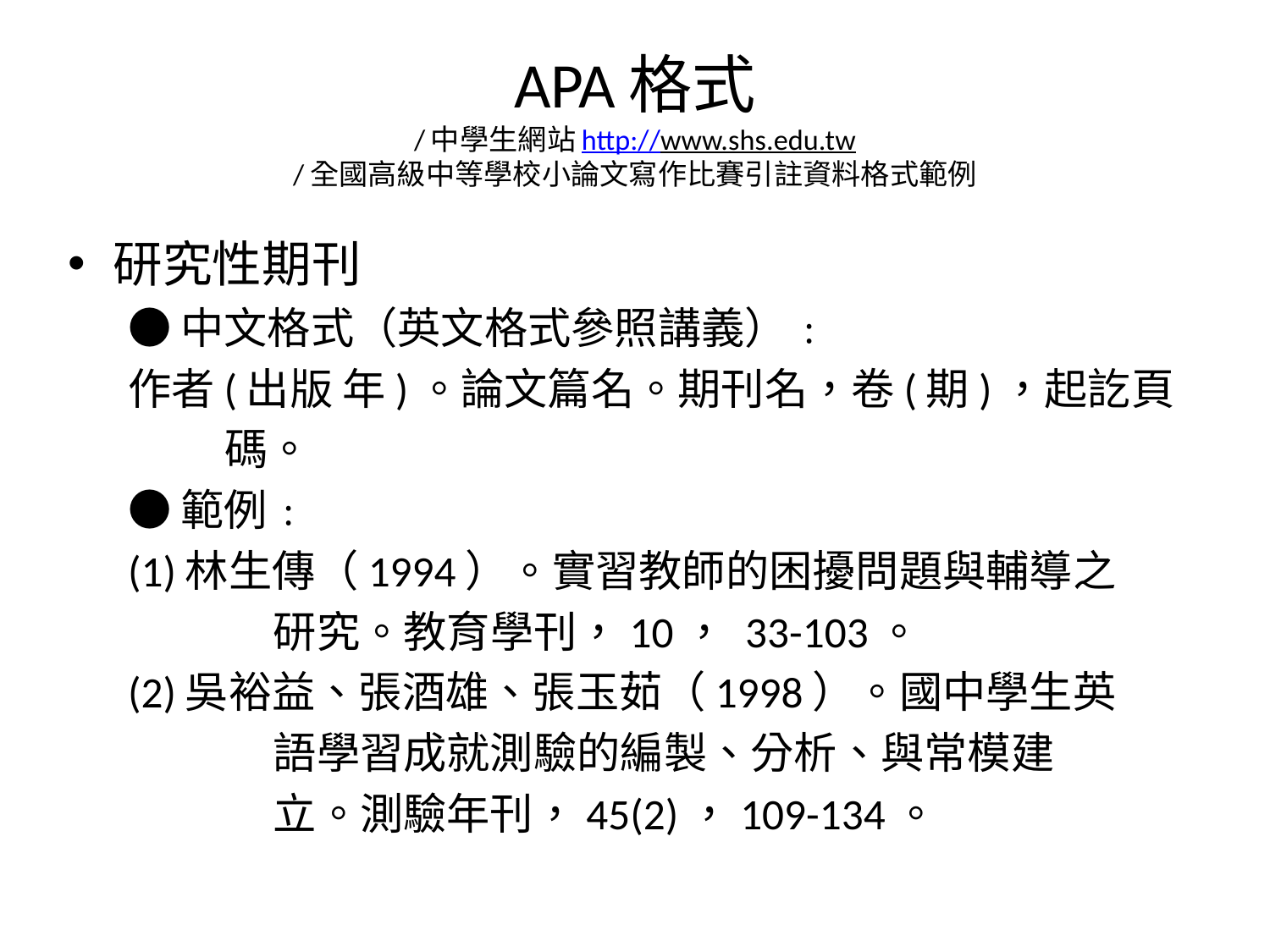

# APA格式 /中學生網站http://www.shs.edu.tw /全國高級中等學校小論文寫作比賽引註資料格式範例
研究性期刊
●中文格式（英文格式參照講義）﹕
作者(出版 年)。論文篇名。期刊名，卷(期)，起訖頁
         碼。
●範例﹕
(1)林生傳（1994）。實習教師的困擾問題與輔導之
              研究。教育學刊，10， 33-103。
(2)吳裕益、張酒雄、張玉茹（1998）。國中學生英
              語學習成就測驗的編製、分析、與常模建
              立。測驗年刊，45(2)，109-134。